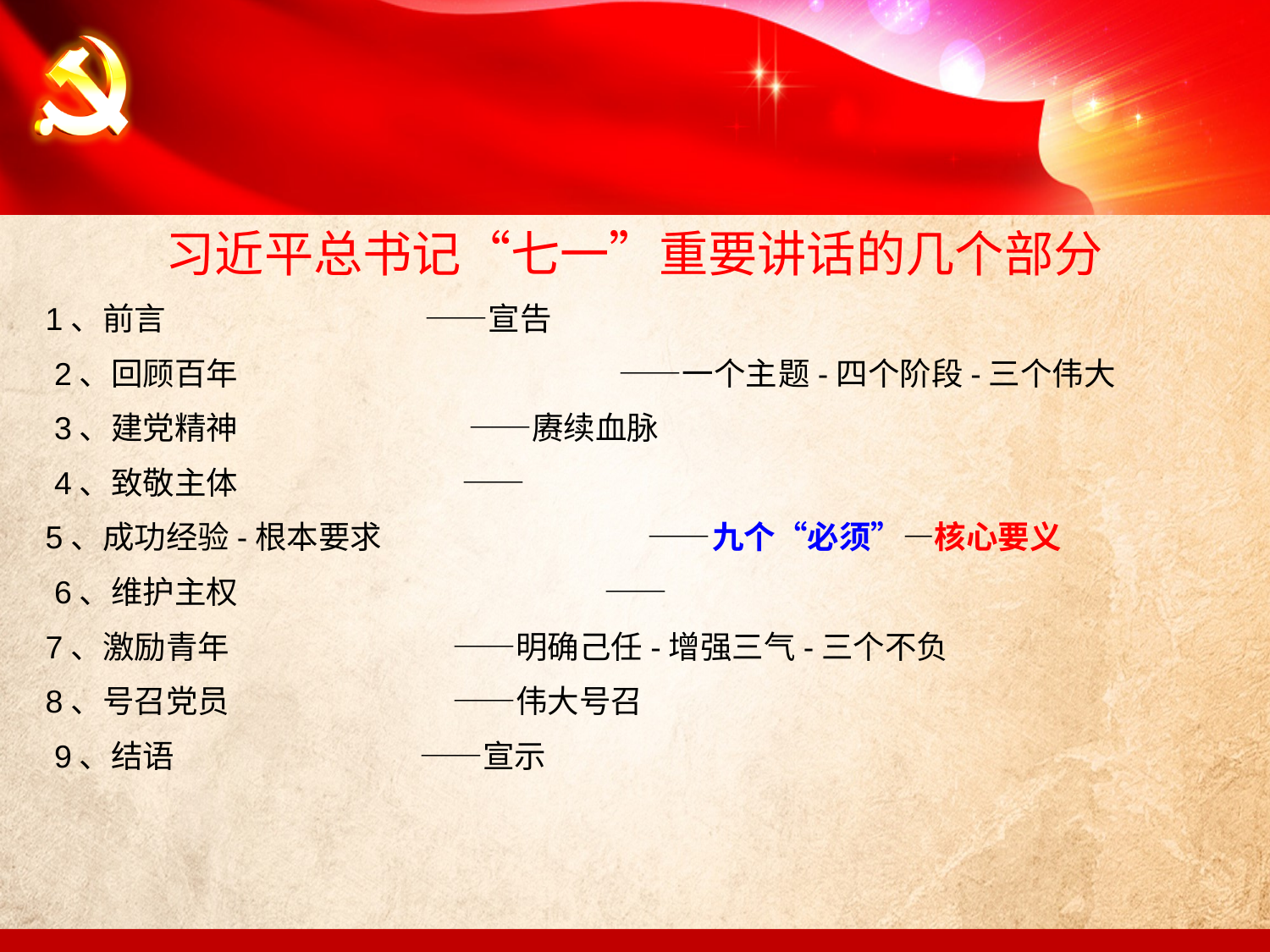

习近平总书记“七一”重要讲话的几个部分
1、前言                                    ——宣告
 2、回顾百年                                                     ——一个主题-四个阶段-三个伟大
 3、建党精神                                ——赓续血脉
 4、致敬主体                               ——
5、成功经验-根本要求                                     ——九个“必须”—核心要义
 6、维护主权                                                   ——
7、激励青年                               ——明确己任-增强三气-三个不负
8、号召党员                               ——伟大号召
 9、结语                                  ——宣示